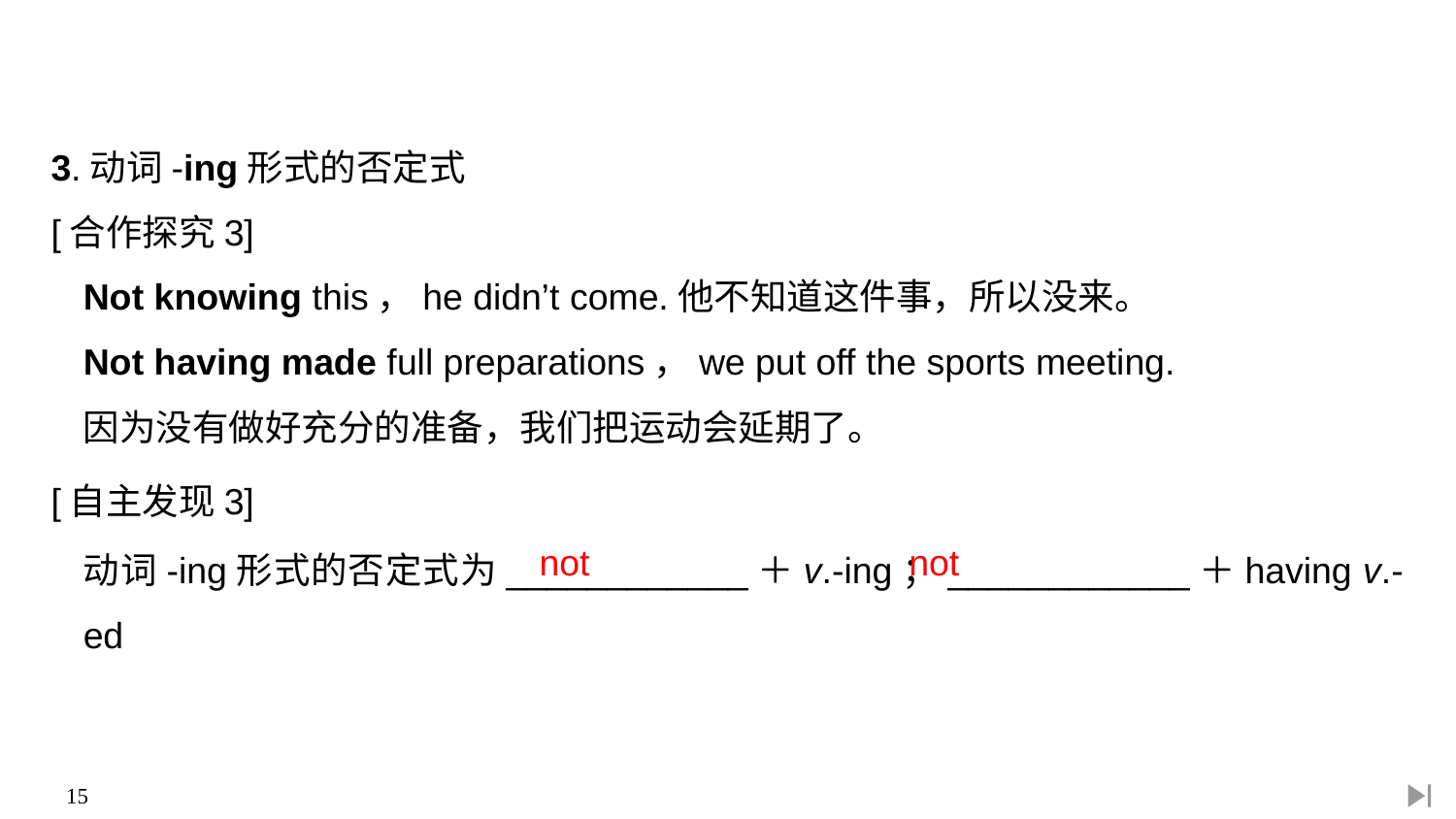

3.动词-ing形式的否定式
[合作探究3]
Not knowing this，he didn’t come.他不知道这件事，所以没来。
Not having made full preparations，we put off the sports meeting.
因为没有做好充分的准备，我们把运动会延期了。
[自主发现3]
not
not
动词-ing形式的否定式为____________＋v.-ing；____________＋having v.-ed